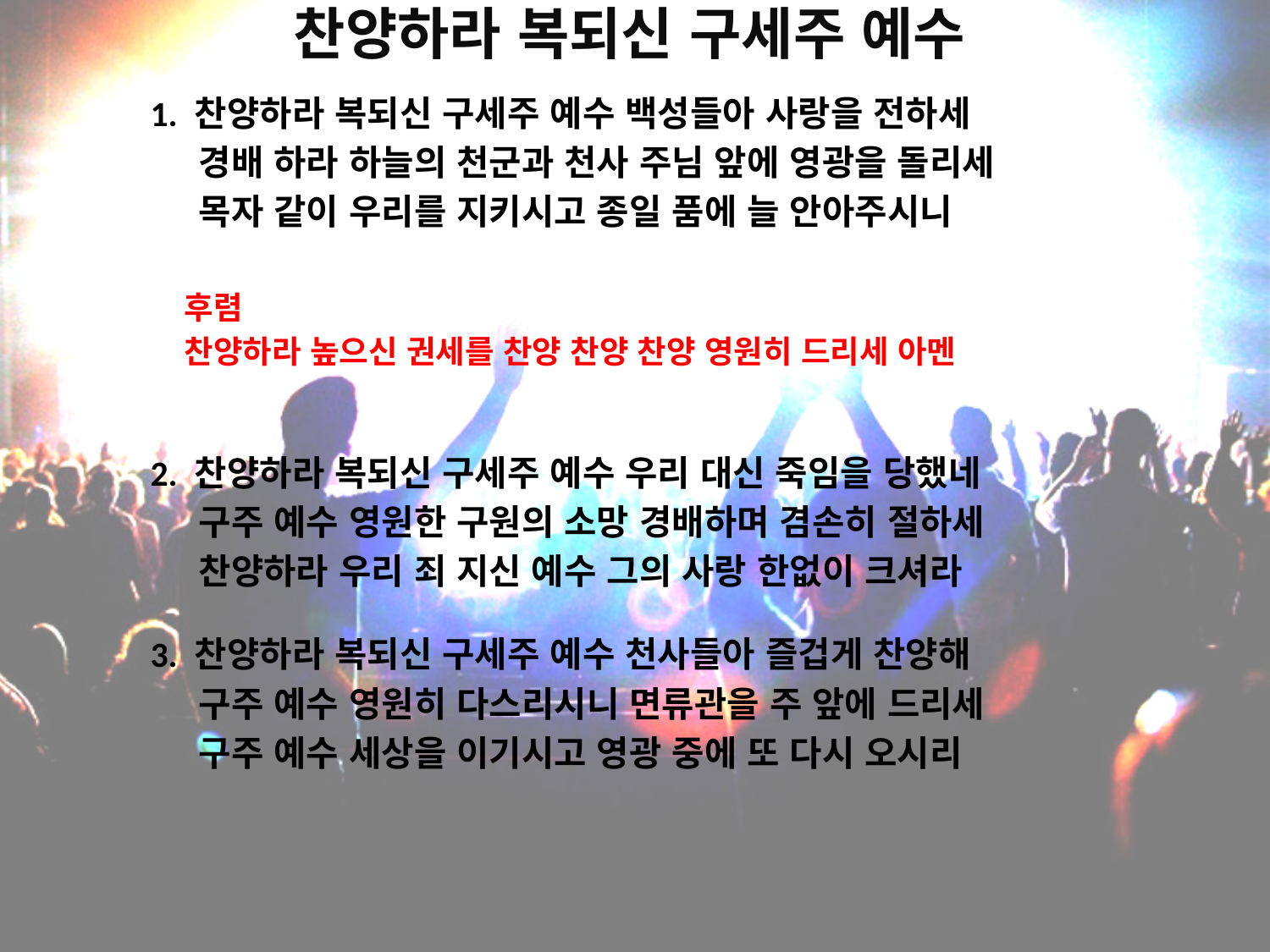

# 찬양하라 복되신 구세주 예수
1. 찬양하라 복되신 구세주 예수 백성들아 사랑을 전하세
    경배 하라 하늘의 천군과 천사 주님 앞에 영광을 돌리세
    목자 같이 우리를 지키시고 종일 품에 늘 안아주시니

   후렴
   찬양하라 높으신 권세를 찬양 찬양 찬양 영원히 드리세 아멘

2. 찬양하라 복되신 구세주 예수 우리 대신 죽임을 당했네
    구주 예수 영원한 구원의 소망 경배하며 겸손히 절하세
    찬양하라 우리 죄 지신 예수 그의 사랑 한없이 크셔라
3. 찬양하라 복되신 구세주 예수 천사들아 즐겁게 찬양해
    구주 예수 영원히 다스리시니 면류관을 주 앞에 드리세
    구주 예수 세상을 이기시고 영광 중에 또 다시 오시리